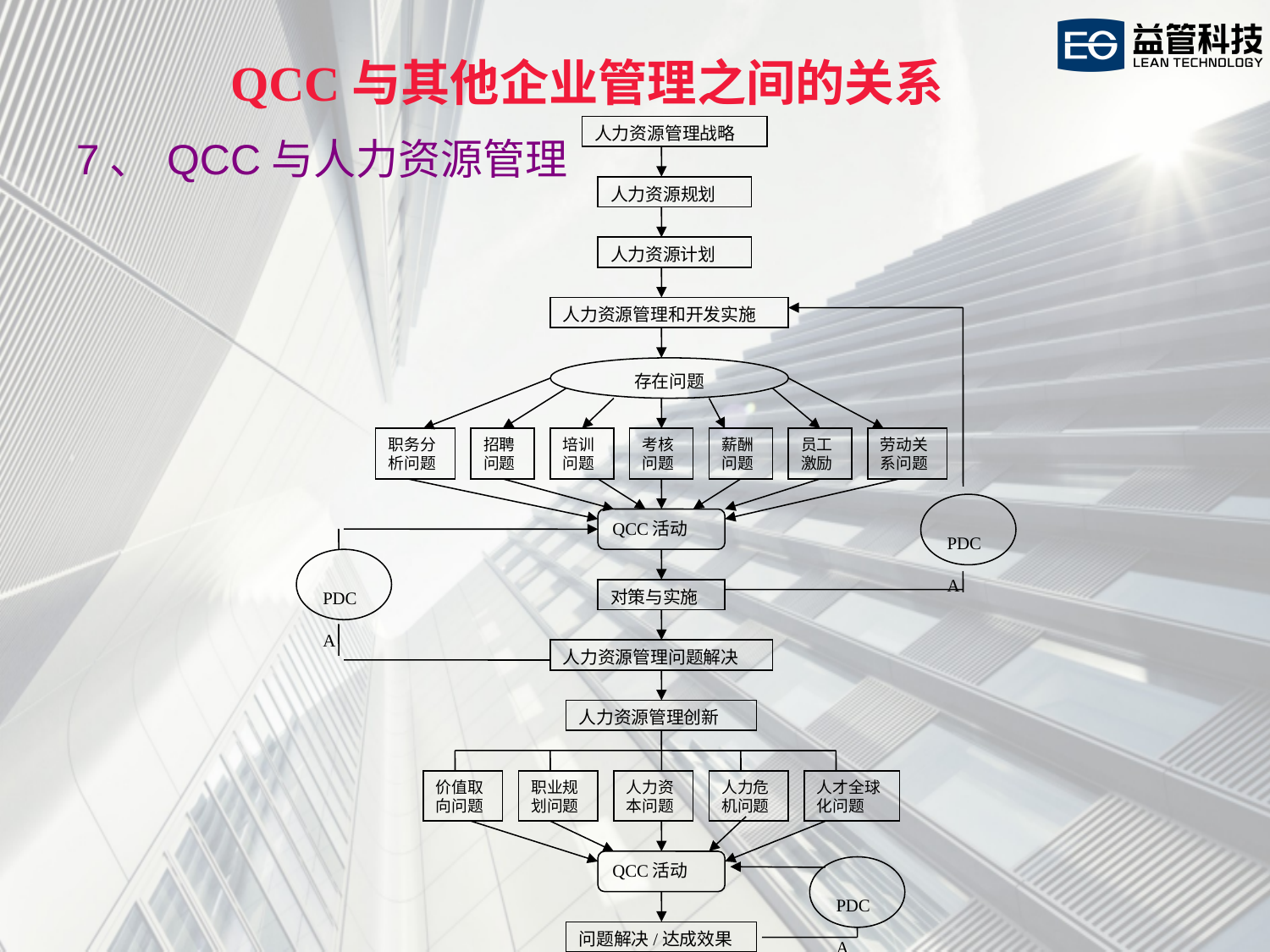

QCC与其他企业管理之间的关系
人力资源管理战略
7、 QCC与人力资源管理

人力资源规划

人力资源计划

人力资源管理和开发实施

存在问题

职务分
析问题
招聘
问题
培训
问题
考核
问题
薪酬
问题
员工
激励
劳动关
系问题

PDCA
QCC活动

PDCA

对策与实施

人力资源管理问题解决

人力资源管理创新

价值取
向问题
职业规
划问题
人力资
本问题
人力危
机问题
人才全球
化问题

QCC活动
PDCA

问题解决/达成效果